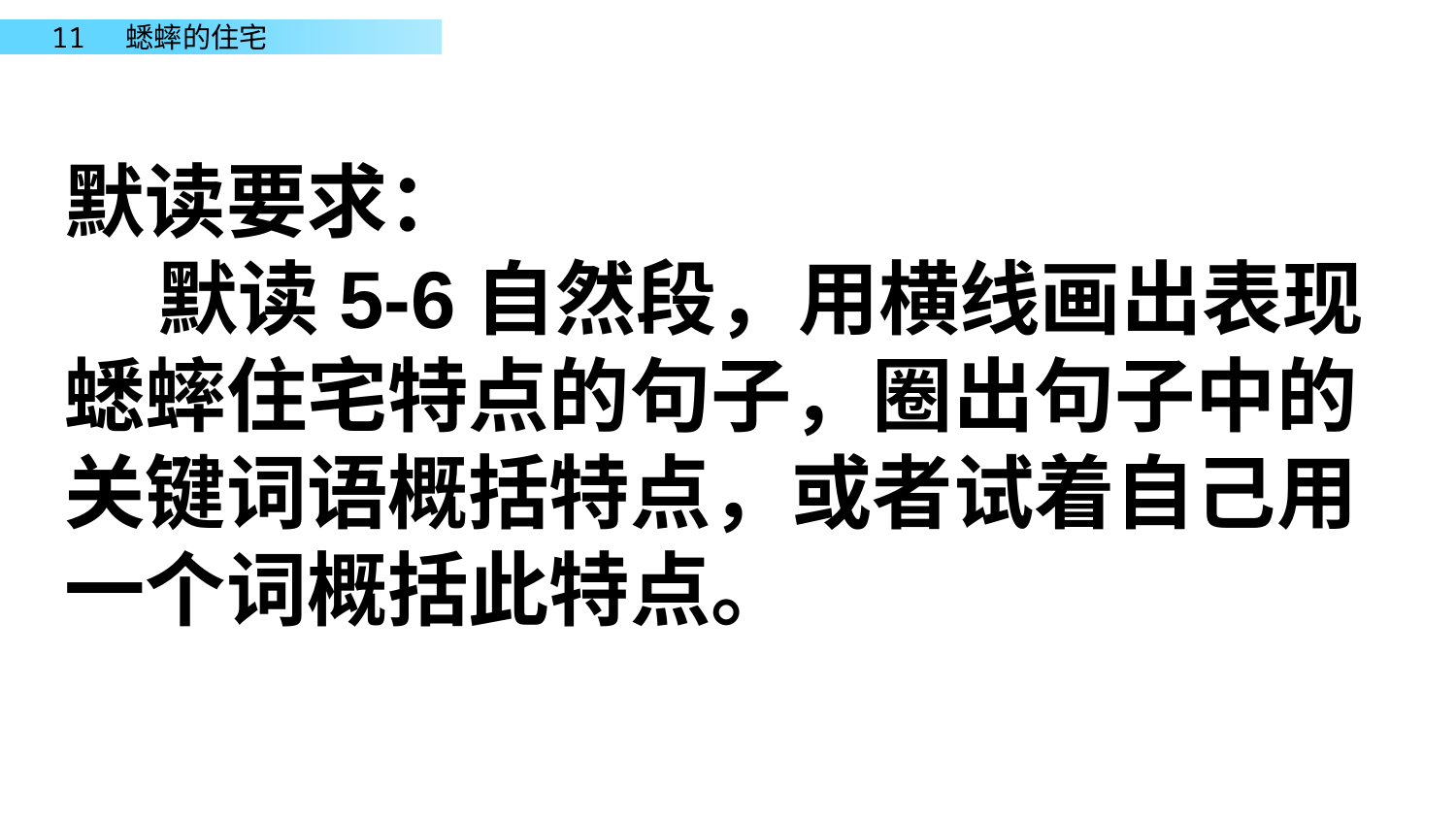

默读要求：
    默读5-6自然段，用横线画出表现蟋蟀住宅特点的句子，圈出句子中的关键词语概括特点，或者试着自己用一个词概括此特点。